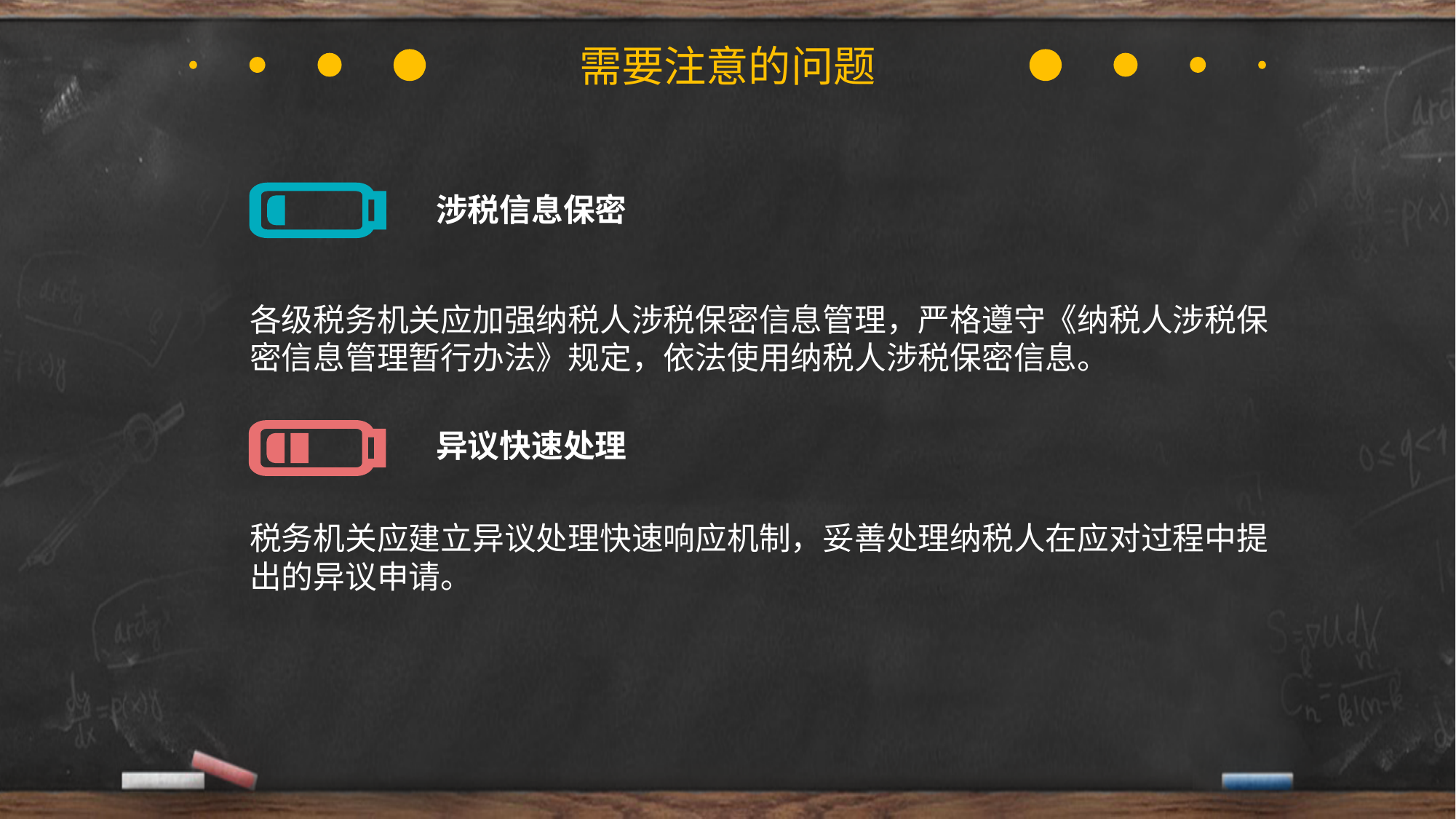

需要注意的问题

涉税信息保密
各级税务机关应加强纳税人涉税保密信息管理，严格遵守《纳税人涉税保密信息管理暂行办法》规定，依法使用纳税人涉税保密信息。
异议快速处理

税务机关应建立异议处理快速响应机制，妥善处理纳税人在应对过程中提出的异议申请。